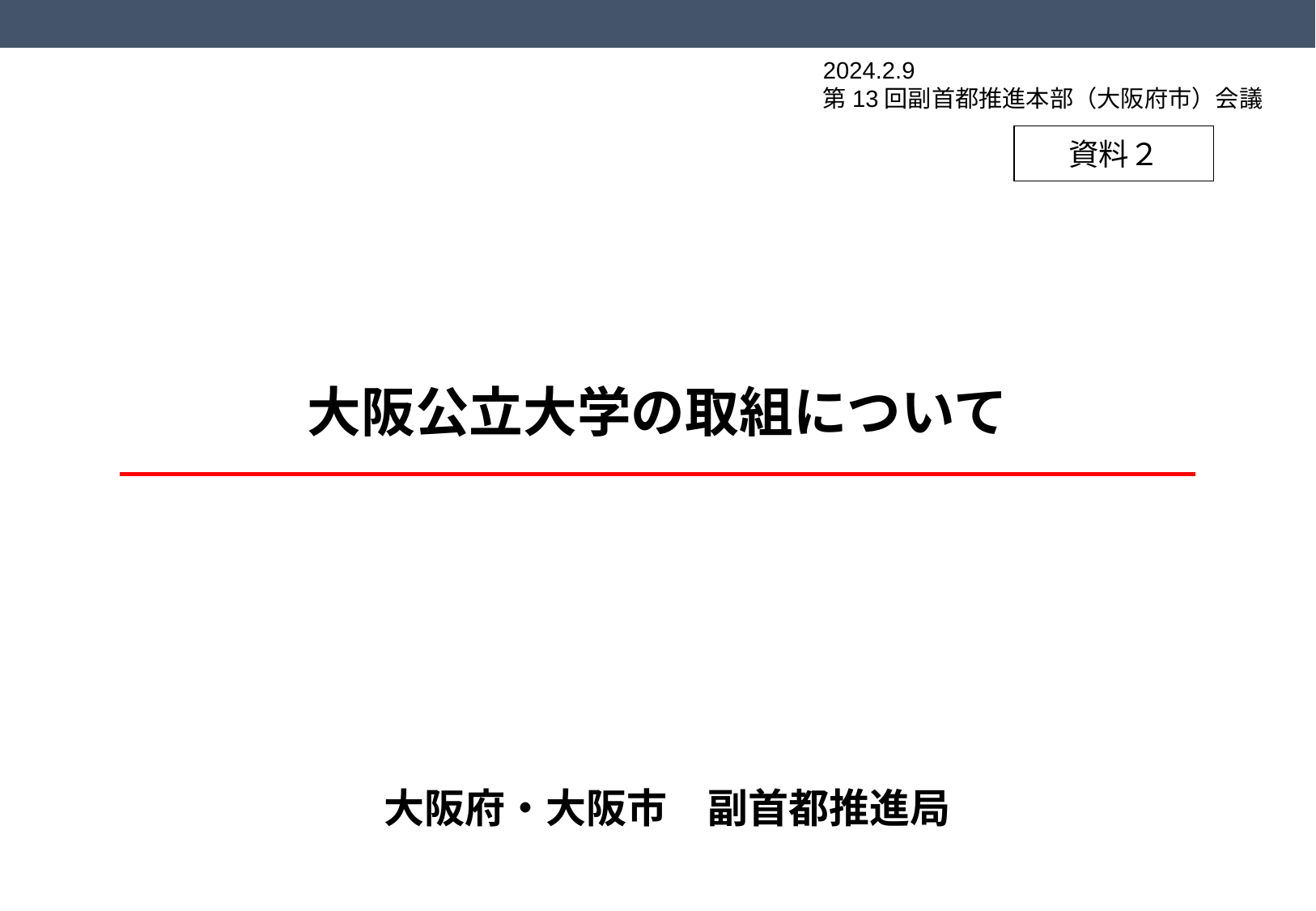

2024.2.9
第13回副首都推進本部（大阪府市）会議
資料２
大阪公立大学の取組について
大阪府・大阪市　副首都推進局